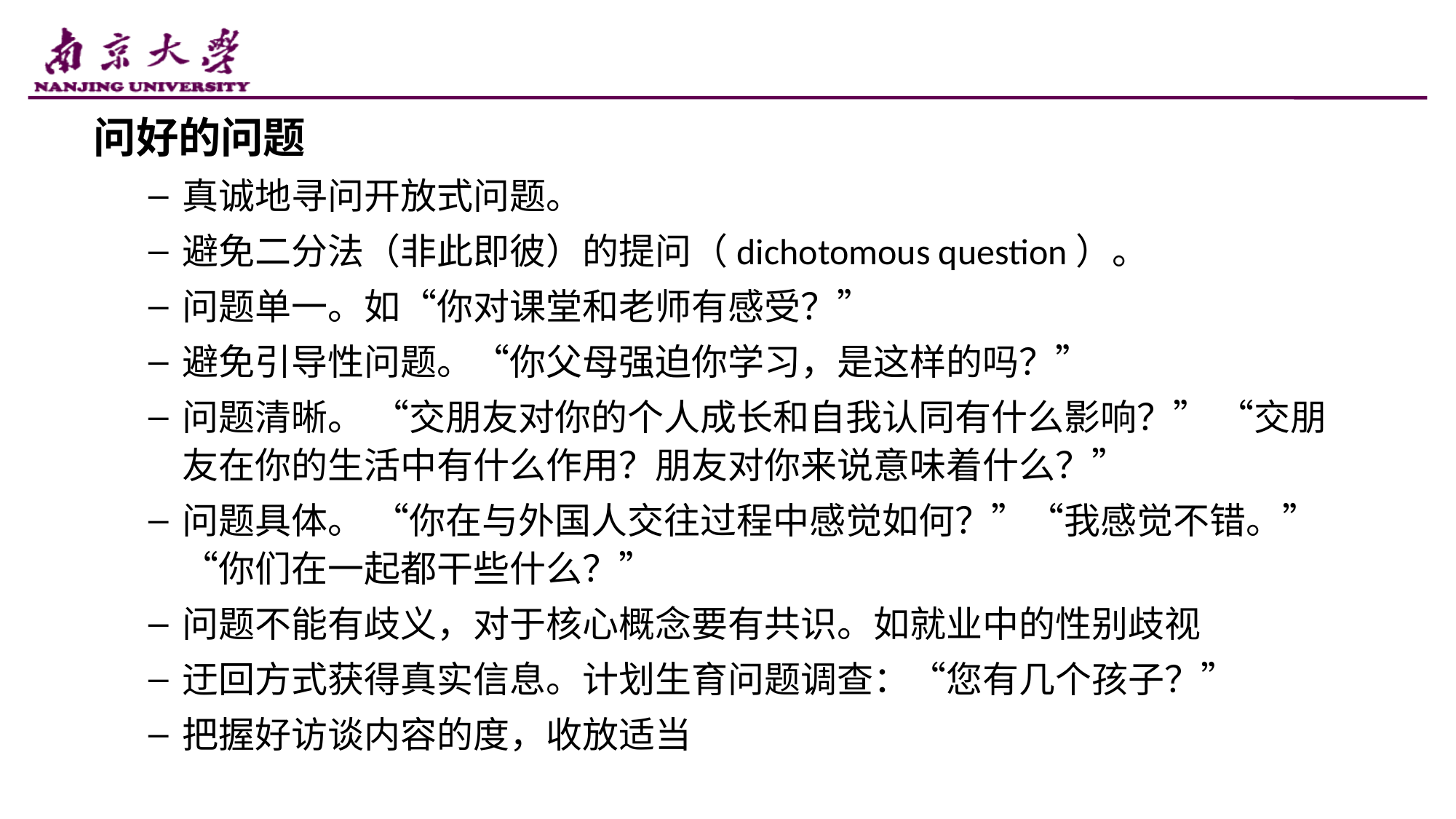

问好的问题
真诚地寻问开放式问题。
避免二分法（非此即彼）的提问（dichotomous question）。
问题单一。如“你对课堂和老师有感受？”
避免引导性问题。“你父母强迫你学习，是这样的吗？”
问题清晰。 “交朋友对你的个人成长和自我认同有什么影响？” “交朋友在你的生活中有什么作用？朋友对你来说意味着什么？”
问题具体。 “你在与外国人交往过程中感觉如何？”“我感觉不错。” “你们在一起都干些什么？”
问题不能有歧义，对于核心概念要有共识。如就业中的性别歧视
迂回方式获得真实信息。计划生育问题调查：“您有几个孩子？”
把握好访谈内容的度，收放适当